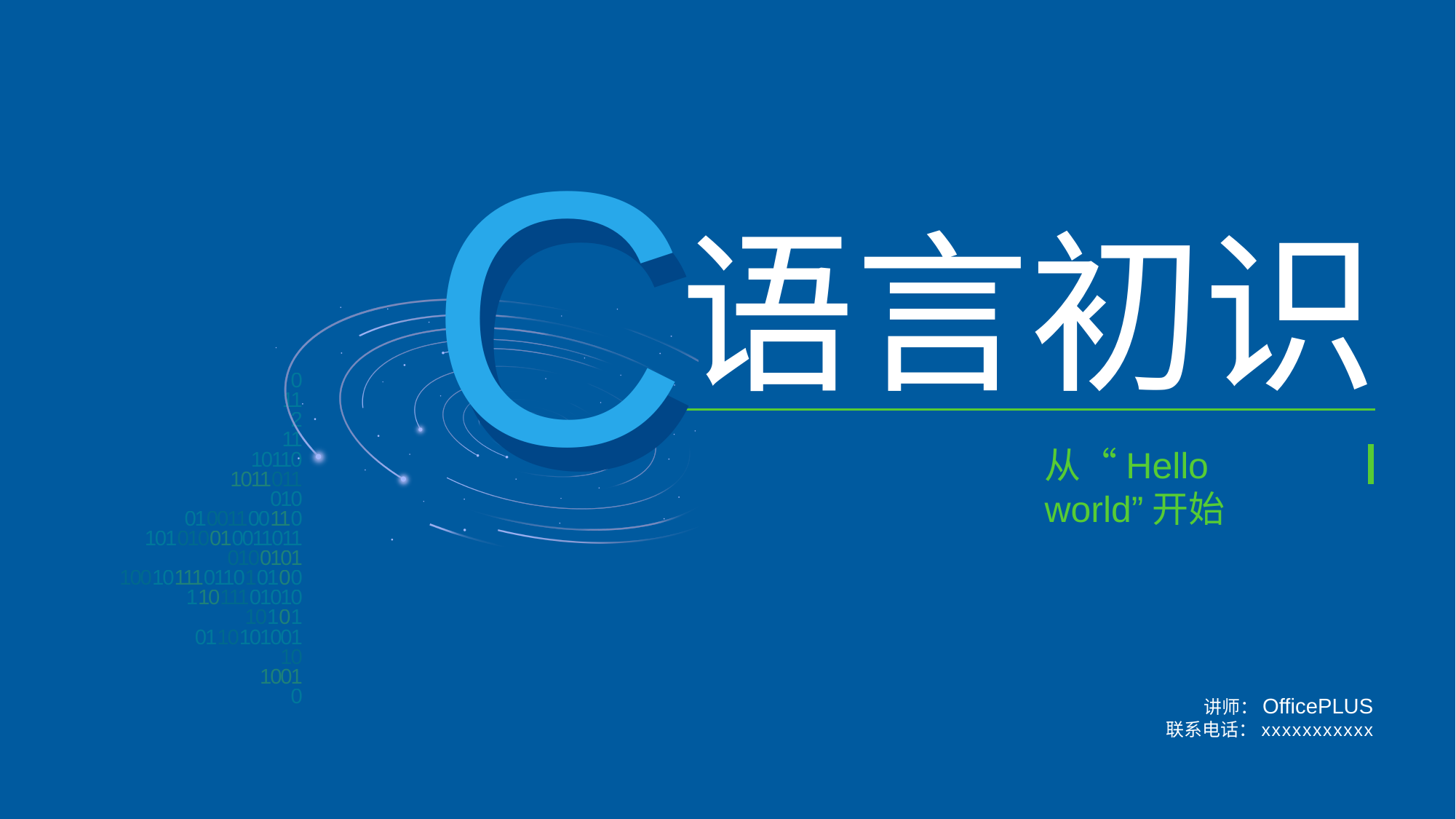

C
C
语言初识
从“Hello world”开始
讲师：OfficePLUS
联系电话：xxxxxxxxxxx